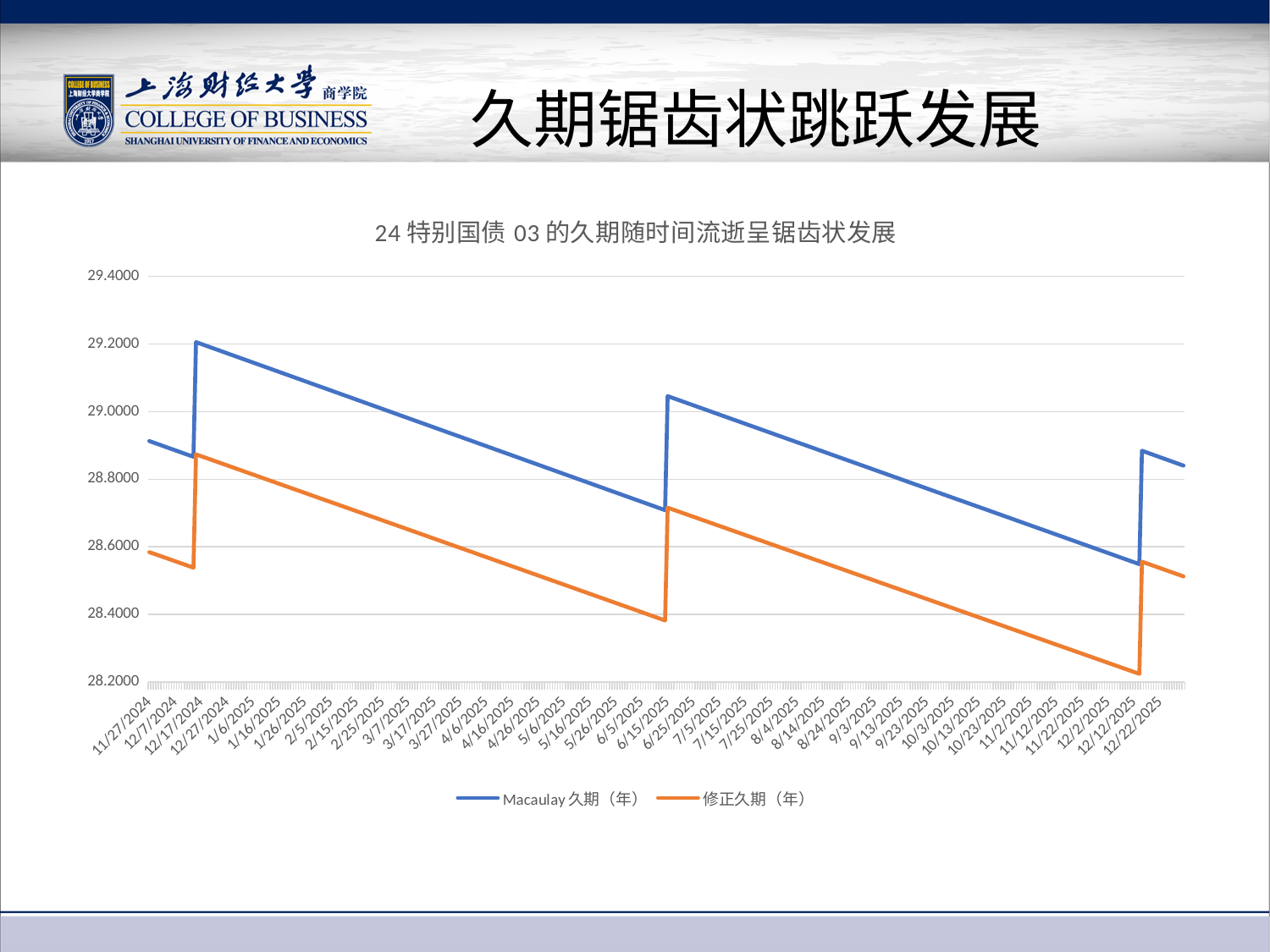

# 久期锯齿状跳跃发展

### Chart: 24特别国债03的久期随时间流逝呈锯齿状发展

| Category | Macaulay久期（年） | 修正久期（年） |
|---|---|---|
| 45623 | 28.91269060320384 | 28.583974891946454 |
| 45624 | 28.909958362766687 | 28.581273715043682 |
| 45625 | 28.90722612232951 | 28.57857253814089 |
| 45626 | 28.904493881892382 | 28.575871361238143 |
| 45627 | 28.901761641455195 | 28.573170184335336 |
| 45628 | 28.899029401018048 | 28.57046900743257 |
| 45629 | 28.89629716058089 | 28.567767830529796 |
| 45630 | 28.893564920143742 | 28.565066653627028 |
| 45631 | 28.890832679706563 | 28.56236547672423 |
| 45632 | 28.88810043926942 | 28.55966429982147 |
| 45633 | 28.88536819883225 | 28.556963122918685 |
| 45634 | 28.882635958395095 | 28.55426194601591 |
| 45635 | 28.87990371795792 | 28.551560769113117 |
| 45636 | 28.877171477520772 | 28.548859592210352 |
| 45637 | 28.874439237083617 | 28.546158415307577 |
| 45638 | 28.87170699664646 | 28.5434572384048 |
| 45639 | 28.86897475620929 | 28.540756061502016 |
| 45640 | 28.86624251577213 | 28.538054884599237 |
| 45641 | 29.20546254148164 | 28.87341823181576 |
| 45642 | 29.20271528873439 | 28.870702213281646 |
| 45643 | 29.199968035987148 | 28.867986194747548 |
| 45644 | 29.197220783239892 | 28.865270176213436 |
| 45645 | 29.194473530492633 | 28.86255415767932 |
| 45646 | 29.19172627774539 | 28.859838139145218 |
| 45647 | 29.18897902499814 | 28.85712212061111 |
| 45648 | 29.186231772250874 | 28.854406102076986 |
| 45649 | 29.183484519503633 | 28.851690083542888 |
| 45650 | 29.18073726675637 | 28.84897406500877 |
| 45651 | 29.17799001400912 | 28.84625804647466 |
| 45652 | 29.17524276126187 | 28.84354202794055 |
| 45653 | 29.172495508514633 | 28.840826009406456 |
| 45654 | 29.169748255767367 | 28.838109990872333 |
| 45655 | 29.167001003020104 | 28.835393972338213 |
| 45656 | 29.164253750272863 | 28.832677953804115 |
| 45657 | 29.16150649752561 | 28.829961935270003 |
| 45658 | 29.158759244778352 | 28.827245916735887 |
| 45659 | 29.156011992031104 | 28.82452989820178 |
| 45660 | 29.153264739283852 | 28.821813879667673 |
| 45661 | 29.150517486536582 | 28.819097861133546 |
| 45662 | 29.147770233789327 | 28.81638184259943 |
| 45663 | 29.145022981042082 | 28.81366582406533 |
| 45664 | 29.142275728294837 | 28.810949805531227 |
| 45665 | 29.139528475547586 | 28.808233786997118 |
| 45666 | 29.136781222800327 | 28.805517768463 |
| 45667 | 29.134033970053082 | 28.802801749928896 |
| 45668 | 29.131286717305827 | 28.800085731394784 |
| 45669 | 29.128539464558575 | 28.797369712860675 |
| 45670 | 29.12579221181132 | 28.794653694326563 |
| 45671 | 29.123044959064057 | 28.791937675792443 |
| 45672 | 29.120297706316812 | 28.789221657258338 |
| 45673 | 29.117550453569557 | 28.786505638724226 |
| 45674 | 29.11480320082233 | 28.78378962019014 |
| 45675 | 29.112055948075053 | 28.781073601656008 |
| 45676 | 29.10930869532781 | 28.77835758312191 |
| 45677 | 29.10656144258055 | 28.775641564587787 |
| 45678 | 29.103814189833297 | 28.772925546053678 |
| 45679 | 29.101066937086056 | 28.77020952751958 |
| 45680 | 29.09831968433878 | 28.767493508985446 |
| 45681 | 29.09557243159155 | 28.764777490451355 |
| 45682 | 29.092825178844283 | 28.76206147191723 |
| 45683 | 29.090077926097035 | 28.759345453383126 |
| 45684 | 29.087330673349776 | 28.75662943484901 |
| 45685 | 29.084583420602527 | 28.753913416314905 |
| 45686 | 29.081836167855275 | 28.751197397780796 |
| 45687 | 29.079088915108027 | 28.748481379246687 |
| 45688 | 29.07634166236077 | 28.74576536071257 |
| 45689 | 29.073594409613523 | 28.74304934217847 |
| 45690 | 29.070847156866268 | 28.740333323644357 |
| 45691 | 29.068099904119016 | 28.737617305110245 |
| 45692 | 29.065352651371757 | 28.73490128657613 |
| 45693 | 29.062605398624505 | 28.73218526804202 |
| 45694 | 29.05985814587726 | 28.72946924950792 |
| 45695 | 29.05711089313001 | 28.72675323097381 |
| 45696 | 29.054363640382743 | 28.724037212439683 |
| 45697 | 29.051616387635512 | 28.721321193905595 |
| 45698 | 29.048869134888246 | 28.718605175371472 |
| 45699 | 29.046121882140984 | 28.715889156837353 |
| 45700 | 29.043374629393732 | 28.713173138303244 |
| 45701 | 29.04062737664648 | 28.71045711976913 |
| 45702 | 29.037880123899217 | 28.707741101235012 |
| 45703 | 29.03513287115199 | 28.705025082700928 |
| 45704 | 29.032385618404724 | 28.702309064166805 |
| 45705 | 29.029638365657483 | 28.699593045632707 |
| 45706 | 29.026891112910228 | 28.69687702709859 |
| 45707 | 29.024143860162976 | 28.694161008564482 |
| 45708 | 29.021396607415717 | 28.691444990030366 |
| 45709 | 29.018649354668455 | 28.688728971496246 |
| 45710 | 29.015902101921217 | 28.68601295296215 |
| 45711 | 29.01315484917396 | 28.683296934428036 |
| 45712 | 29.010407596426706 | 28.680580915893923 |
| 45713 | 29.007660343679447 | 28.677864897359807 |
| 45714 | 29.004913090932185 | 28.675148878825688 |
| 45715 | 29.002165838184933 | 28.67243286029158 |
| 45716 | 28.999418585437684 | 28.66971684175747 |
| 45717 | 28.996671332690443 | 28.667000823223372 |
| 45718 | 28.993924079943188 | 28.66428480468926 |
| 45719 | 28.991176827195932 | 28.661568786155147 |
| 45720 | 28.988429574448695 | 28.658852767621052 |
| 45721 | 28.98568232170142 | 28.65613674908692 |
| 45722 | 28.982935068954184 | 28.653420730552824 |
| 45723 | 28.980187816206932 | 28.650704712018715 |
| 45724 | 28.977440563459666 | 28.647988693484592 |
| 45725 | 28.97469331071242 | 28.64527267495049 |
| 45726 | 28.971946057965173 | 28.64255665641638 |
| 45727 | 28.96919880521793 | 28.63984063788228 |
| 45728 | 28.966451552470662 | 28.637124619348157 |
| 45729 | 28.963704299723414 | 28.63440860081405 |
| 45730 | 28.96095704697618 | 28.631692582279957 |
| 45731 | 28.9582097942289 | 28.62897656374582 |
| 45732 | 28.955462541481648 | 28.62626054521171 |
| 45733 | 28.952715288734392 | 28.6235445266776 |
| 45734 | 28.94996803598716 | 28.620828508143507 |
| 45735 | 28.947220783239906 | 28.618112489609395 |
| 45736 | 28.94447353049265 | 28.615396471075282 |
| 45737 | 28.94172627774539 | 28.612680452541163 |
| 45738 | 28.93897902499814 | 28.609964434007058 |
| 45739 | 28.93623177225088 | 28.60724841547294 |
| 45740 | 28.93348451950362 | 28.604532396938822 |
| 45741 | 28.93073726675639 | 28.60181637840473 |
| 45742 | 28.927990014009115 | 28.5991003598706 |
| 45743 | 28.92524276126186 | 28.59638434133649 |
| 45744 | 28.922495508514608 | 28.59366832280238 |
| 45745 | 28.919748255767367 | 28.590952304268278 |
| 45746 | 28.91700100302011 | 28.588236285734165 |
| 45747 | 28.914253750272856 | 28.585520267200053 |
| 45748 | 28.9115064975256 | 28.58280424866594 |
| 45749 | 28.908759244778345 | 28.580088230131828 |
| 45750 | 28.9060119920311 | 28.577372211597723 |
| 45751 | 28.903264739283838 | 28.574656193063603 |
| 45752 | 28.90051748653659 | 28.571940174529498 |
| 45753 | 28.897770233789345 | 28.569224155995396 |
| 45754 | 28.895022981042082 | 28.566508137461277 |
| 45755 | 28.89227572829484 | 28.563792118927175 |
| 45756 | 28.88952847554758 | 28.561076100393056 |
| 45757 | 28.886781222800323 | 28.558360081858943 |
| 45758 | 28.88403397005307 | 28.555644063324834 |
| 45759 | 28.881286717305844 | 28.55292804479075 |
| 45760 | 28.878539464558582 | 28.550212026256627 |
| 45761 | 28.875792211811323 | 28.54749600772251 |
| 45762 | 28.87304495906406 | 28.54477998918839 |
| 45763 | 28.870297706316812 | 28.542063970654286 |
| 45764 | 28.86755045356957 | 28.53934795212019 |
| 45765 | 28.864803200822298 | 28.536631933586055 |
| 45766 | 28.862055948075053 | 28.533915915051953 |
| 45767 | 28.859308695327808 | 28.53119989651785 |
| 45768 | 28.856561442580542 | 28.528483877983728 |
| 45769 | 28.853814189833294 | 28.525767859449623 |
| 45770 | 28.851066937086042 | 28.52305184091551 |
| 45771 | 28.848319684338794 | 28.520335822381405 |
| 45772 | 28.845572431591535 | 28.51761980384729 |
| 45773 | 28.842825178844283 | 28.51490378531318 |
| 45774 | 28.840077926097035 | 28.512187766779075 |
| 45775 | 28.837330673349804 | 28.509471748244984 |
| 45776 | 28.83458342060253 | 28.506755729710854 |
| 45777 | 28.83183616785528 | 28.504039711176745 |
| 45778 | 28.82908891510801 | 28.501323692642618 |
| 45779 | 28.82634166236077 | 28.49860767410852 |
| 45780 | 28.823594409613523 | 28.495891655574415 |
| 45781 | 28.82084715686626 | 28.493175637040295 |
| 45782 | 28.818099904119016 | 28.490459618506193 |
| 45783 | 28.815352651371764 | 28.487743599972084 |
| 45784 | 28.812605398624505 | 28.48502758143797 |
| 45785 | 28.809858145877257 | 28.48231156290386 |
| 45786 | 28.80711089312999 | 28.479595544369737 |
| 45787 | 28.80436364038276 | 28.47687952583565 |
| 45788 | 28.8016163876355 | 28.474163507301533 |
| 45789 | 28.79886913488825 | 28.471447488767424 |
| 45790 | 28.79612188214099 | 28.468731470233305 |
| 45791 | 28.793374629393742 | 28.4660154516992 |
| 45792 | 28.790627376646476 | 28.463299433165076 |
| 45793 | 28.787880123899235 | 28.460583414630978 |
| 45794 | 28.78513287115197 | 28.457867396096855 |
| 45795 | 28.782385618404724 | 28.45515137756275 |
| 45796 | 28.77963836565748 | 28.452435359028648 |
| 45797 | 28.77689111291024 | 28.44971934049455 |
| 45798 | 28.77414386016298 | 28.447003321960434 |
| 45799 | 28.77139660741572 | 28.444287303426314 |
| 45800 | 28.768649354668465 | 28.441571284892202 |
| 45801 | 28.765902101921213 | 28.438855266358093 |
| 45802 | 28.76315484917394 | 28.436139247823963 |
| 45803 | 28.760407596426703 | 28.43342322928987 |
| 45804 | 28.757660343679447 | 28.430707210755752 |
| 45805 | 28.75491309093221 | 28.427991192221658 |
| 45806 | 28.752165838184943 | 28.425275173687535 |
| 45807 | 28.7494185854377 | 28.422559155153433 |
| 45808 | 28.74667133269045 | 28.419843136619328 |
| 45809 | 28.743924079943184 | 28.4171271180852 |
| 45810 | 28.74117682719594 | 28.4144110995511 |
| 45811 | 28.73842957444868 | 28.411695081016983 |
| 45812 | 28.73568232170143 | 28.408979062482874 |
| 45813 | 28.73293506895418 | 28.40626304394877 |
| 45814 | 28.730187816206936 | 28.403547025414664 |
| 45815 | 28.72744056345968 | 28.40083100688055 |
| 45816 | 28.724693310712432 | 28.398114988346446 |
| 45817 | 28.721946057965177 | 28.395398969812334 |
| 45818 | 28.71919880521792 | 28.39268295127822 |
| 45819 | 28.716451552470655 | 28.389966932744095 |
| 45820 | 28.713704299723403 | 28.387250914209986 |
| 45821 | 28.710957046976148 | 28.384534895675873 |
| 45822 | 28.7082097942289 | 28.381818877141768 |
| 45823 | 29.04566050432317 | 28.715433024540946 |
| 45824 | 29.04292826388603 | 28.71273184763819 |
| 45825 | 29.04019602344886 | 28.710030670735403 |
| 45826 | 29.037463783011706 | 28.707329493832628 |
| 45827 | 29.034731542574544 | 28.70462831692985 |
| 45828 | 29.031999302137397 | 28.701927140027085 |
| 45829 | 29.02926706170023 | 28.6992259631243 |
| 45830 | 29.026534821263066 | 28.696524786221516 |
| 45831 | 29.02380258082591 | 28.693823609318745 |
| 45832 | 29.021070340388746 | 28.691122432415963 |
| 45833 | 29.0183380999516 | 28.688421255513195 |
| 45834 | 29.01560585951444 | 28.68572007861042 |
| 45835 | 29.012873619077283 | 28.683018901707644 |
| 45836 | 29.010141378640114 | 28.680317724804855 |
| 45837 | 29.00740913820295 | 28.677616547902073 |
| 45838 | 29.0046768977658 | 28.674915370999308 |
| 45839 | 29.001944657328654 | 28.67221419409654 |
| 45840 | 28.99921241689149 | 28.669513017193758 |
| 45841 | 28.996480176454334 | 28.666811840290986 |
| 45842 | 28.993747936017186 | 28.66411066338822 |
| 45843 | 28.99101569558001 | 28.661409486485425 |
| 45844 | 28.98828345514284 | 28.65870830958264 |
| 45845 | 28.985551214705684 | 28.656007132679864 |
| 45846 | 28.982818974268525 | 28.653305955777086 |
| 45847 | 28.980086733831374 | 28.650604778874317 |
| 45848 | 28.977354493394216 | 28.647903601971542 |
| 45849 | 28.97462225295707 | 28.645202425068774 |
| 45850 | 28.971890012519896 | 28.642501248165985 |
| 45851 | 28.969157772082756 | 28.639800071263227 |
| 45852 | 28.966425531645587 | 28.63709889436044 |
| 45853 | 28.963693291208433 | 28.634397717457666 |
| 45854 | 28.96096105077129 | 28.631696540554906 |
| 45855 | 28.958228810334116 | 28.628995363652116 |
| 45856 | 28.955496569896948 | 28.626294186749327 |
| 45857 | 28.952764329459793 | 28.623593009846555 |
| 45858 | 28.95003208902263 | 28.620891832943776 |
| 45859 | 28.94729984858548 | 28.61819065604101 |
| 45860 | 28.94456760814831 | 28.61548947913822 |
| 45861 | 28.941835367711153 | 28.612788302235444 |
| 45862 | 28.93910312727399 | 28.610087125332665 |
| 45863 | 28.936370886836848 | 28.6073859484299 |
| 45864 | 28.93363864639968 | 28.604684771527115 |
| 45865 | 28.930906405962514 | 28.601983594624333 |
| 45866 | 28.928174165525366 | 28.599282417721565 |
| 45867 | 28.92544192508822 | 28.5965812408188 |
| 45868 | 28.92270968465104 | 28.593880063916004 |
| 45869 | 28.919977444213888 | 28.591178887013236 |
| 45870 | 28.91724520377673 | 28.588477710110457 |
| 45871 | 28.914512963339572 | 28.58577653320768 |
| 45872 | 28.911780722902414 | 28.583075356304906 |
| 45873 | 28.90904848246526 | 28.58037417940213 |
| 45874 | 28.906316242028115 | 28.57767300249937 |
| 45875 | 28.903584001590943 | 28.57497182559658 |
| 45876 | 28.900851761153795 | 28.572270648693813 |
| 45877 | 28.898119520716627 | 28.569569471791027 |
| 45878 | 28.895387280279447 | 28.56686829488823 |
| 45879 | 28.89265503984231 | 28.564167117985477 |
| 45880 | 28.88992279940515 | 28.561465941082695 |
| 45881 | 28.887190558967998 | 28.558764764179926 |
| 45882 | 28.88445831853084 | 28.55606358727715 |
| 45883 | 28.881726078093667 | 28.55336241037436 |
| 45884 | 28.878993837656527 | 28.5506612334716 |
| 45885 | 28.87626159721936 | 28.54796005656882 |
| 45886 | 28.873529356782203 | 28.545258879666044 |
| 45887 | 28.870797116345038 | 28.542557702763258 |
| 45888 | 28.86806487590788 | 28.539856525860483 |
| 45889 | 28.86533263547073 | 28.537155348957715 |
| 45890 | 28.86260039503356 | 28.534454172054925 |
| 45891 | 28.859868154596395 | 28.531752995152143 |
| 45892 | 28.857135914159244 | 28.529051818249375 |
| 45893 | 28.854403673722086 | 28.5263506413466 |
| 45894 | 28.851671433284928 | 28.52364946444382 |
| 45895 | 28.848939192847773 | 28.52094828754105 |
| 45896 | 28.84620695241061 | 28.51824711063827 |
| 45897 | 28.843474711973464 | 28.515545933735503 |
| 45898 | 28.8407424715363 | 28.51284475683272 |
| 45899 | 28.838010231099137 | 28.51014357992994 |
| 45900 | 28.83527799066197 | 28.507442403027156 |
| 45901 | 28.832545750224828 | 28.504741226124395 |
| 45902 | 28.829813509787655 | 28.502040049221605 |
| 45903 | 28.827081269350508 | 28.49933887231884 |
| 45904 | 28.82434902891334 | 28.49663769541605 |
| 45905 | 28.82161678847617 | 28.493936518513266 |
| 45906 | 28.81888454803903 | 28.49123534161051 |
| 45907 | 28.816152307601865 | 28.488534164707723 |
| 45908 | 28.813420067164717 | 28.485832987804958 |
| 45909 | 28.81068782672757 | 28.483131810902194 |
| 45910 | 28.8079555862904 | 28.480430633999404 |
| 45911 | 28.805223345853232 | 28.47772945709662 |
| 45912 | 28.80249110541608 | 28.47502828019385 |
| 45913 | 28.799758864978934 | 28.472327103291086 |
| 45914 | 28.797026624541772 | 28.469625926388304 |
| 45915 | 28.79429438410462 | 28.466924749485536 |
| 45916 | 28.79156214366743 | 28.46422357258273 |
| 45917 | 28.78882990323029 | 28.461522395679967 |
| 45918 | 28.786097662793125 | 28.458821218777185 |
| 45919 | 28.783365422355963 | 28.456120041874406 |
| 45920 | 28.780633181918812 | 28.45341886497164 |
| 45921 | 28.77790094148165 | 28.450717688068856 |
| 45922 | 28.77516870104449 | 28.448016511166077 |
| 45923 | 28.772436460607334 | 28.445315334263306 |
| 45924 | 28.76970422017017 | 28.44261415736052 |
| 45925 | 28.766971979733004 | 28.439912980457738 |
| 45926 | 28.764239739295856 | 28.437211803554973 |
| 45927 | 28.761507498858688 | 28.434510626652184 |
| 45928 | 28.75877525842155 | 28.43180944974943 |
| 45929 | 28.75604301798438 | 28.42910827284664 |
| 45930 | 28.75331077754723 | 28.426407095943876 |
| 45931 | 28.750578537110066 | 28.42370591904109 |
| 45932 | 28.7478462966729 | 28.421004742138308 |
| 45933 | 28.745114056235742 | 28.418303565235533 |
| 45934 | 28.742381815798588 | 28.415602388332758 |
| 45935 | 28.739649575361444 | 28.412901211429997 |
| 45936 | 28.736917334924268 | 28.410200034527204 |
| 45937 | 28.734185094487113 | 28.407498857624432 |
| 45938 | 28.731452854049955 | 28.404797680721654 |
| 45939 | 28.728720613612797 | 28.40209650381888 |
| 45940 | 28.72598837317564 | 28.399395326916103 |
| 45941 | 28.72325613273848 | 28.396694150013325 |
| 45942 | 28.720523892301326 | 28.393992973110553 |
| 45943 | 28.71779165186417 | 28.39129179620778 |
| 45944 | 28.71505941142701 | 28.388590619305 |
| 45945 | 28.71232717098985 | 28.385889442402224 |
| 45946 | 28.70959493055269 | 28.383188265499445 |
| 45947 | 28.706862690115543 | 28.38048708859668 |
| 45948 | 28.704130449678367 | 28.377785911693884 |
| 45949 | 28.701398209241226 | 28.375084734791127 |
| 45950 | 28.69866596880405 | 28.372383557888334 |
| 45951 | 28.69593372836689 | 28.36968238098555 |
| 45952 | 28.693201487929734 | 28.36698120408278 |
| 45953 | 28.690469247492572 | 28.36428002718 |
| 45954 | 28.68773700705543 | 28.361578850277237 |
| 45955 | 28.685004766618267 | 28.358877673374458 |
| 45956 | 28.682272526181098 | 28.356176496471672 |
| 45957 | 28.679540285743947 | 28.353475319568904 |
| 45958 | 28.67680804530677 | 28.350774142666108 |
| 45959 | 28.674075804869634 | 28.348072965763354 |
| 45960 | 28.671343564432473 | 28.345371788860575 |
| 45961 | 28.668611323995304 | 28.342670611957786 |
| 45962 | 28.665879083558146 | 28.33996943505501 |
| 45963 | 28.663146843120998 | 28.337268258152246 |
| 45964 | 28.660414602683833 | 28.334567081249464 |
| 45965 | 28.657682362246653 | 28.331865904346664 |
| 45966 | 28.654950121809534 | 28.329164727443928 |
| 45967 | 28.652217881372373 | 28.32646355054115 |
| 45968 | 28.649485640935218 | 28.323762373638374 |
| 45969 | 28.646753400498042 | 28.32106119673558 |
| 45970 | 28.644021160060884 | 28.318360019832806 |
| 45971 | 28.641288919623722 | 28.315658842930024 |
| 45972 | 28.638556679186568 | 28.312957666027252 |
| 45973 | 28.635824438749403 | 28.31025648912447 |
| 45974 | 28.633092198312262 | 28.307555312221712 |
| 45975 | 28.630359957875086 | 28.304854135318916 |
| 45976 | 28.62762771743795 | 28.302152958416162 |
| 45977 | 28.624895477000788 | 28.299451781513383 |
| 45978 | 28.622163236563612 | 28.296750604610587 |
| 45979 | 28.619430996126454 | 28.29404942770781 |
| 45980 | 28.61669875568929 | 28.29134825080503 |
| 45981 | 28.61396651525215 | 28.288647073902272 |
| 45982 | 28.611234274814993 | 28.285945896999497 |
| 45983 | 28.608502034377825 | 28.28324472009671 |
| 45984 | 28.605769793940674 | 28.280543543193943 |
| 45985 | 28.6030375535035 | 28.27784236629115 |
| 45986 | 28.600305313066343 | 28.275141189388375 |
| 45987 | 28.597573072629178 | 28.272440012485593 |
| 45988 | 28.594840832192034 | 28.269738835582828 |
| 45989 | 28.59210859175488 | 28.267037658680056 |
| 45990 | 28.589376351317703 | 28.264336481777264 |
| 45991 | 28.586644110880574 | 28.261635304874513 |
| 45992 | 28.583911870443387 | 28.25893412797171 |
| 45993 | 28.581179630006243 | 28.25623295106895 |
| 45994 | 28.578447389569078 | 28.253531774166166 |
| 45995 | 28.575715149131938 | 28.250830597263406 |
| 45996 | 28.57298290869476 | 28.248129420360613 |
| 45997 | 28.57025066825761 | 28.245428243457845 |
| 45998 | 28.567518427820442 | 28.242727066555055 |
| 45999 | 28.564786187383294 | 28.24002588965229 |
| 46000 | 28.56205394694611 | 28.23732471274949 |
| 46001 | 28.559321706508964 | 28.234623535846726 |
| 46002 | 28.55658946607181 | 28.23192235894395 |
| 46003 | 28.55385722563466 | 28.229221182041183 |
| 46004 | 28.55112498519749 | 28.226520005138397 |
| 46005 | 28.548392744760324 | 28.22381882823561 |
| 46006 | 28.884083498971023 | 28.55569302913596 |
| 46007 | 28.881336246223775 | 28.55297701060185 |
| 46008 | 28.878588993476537 | 28.550260992067756 |
| 46009 | 28.875841740729285 | 28.547544973533647 |
| 46010 | 28.873094487982023 | 28.544828954999527 |
| 46011 | 28.870347235234775 | 28.542112936465422 |
| 46012 | 28.86759998248753 | 28.539396917931317 |
| 46013 | 28.864852729740274 | 28.536680899397204 |
| 46014 | 28.862105476993023 | 28.533964880863095 |
| 46015 | 28.859358224245756 | 28.531248862328972 |
| 46016 | 28.856610971498505 | 28.528532843794864 |
| 46017 | 28.853863718751256 | 28.525816825260755 |
| 46018 | 28.85111646600401 | 28.523100806726653 |
| 46019 | 28.848369213256763 | 28.520384788192548 |
| 46020 | 28.845621960509494 | 28.51766876965842 |
| 46021 | 28.842874707762256 | 28.514952751124323 |
| 46022 | 28.840127455015008 | 28.512236732590218 |